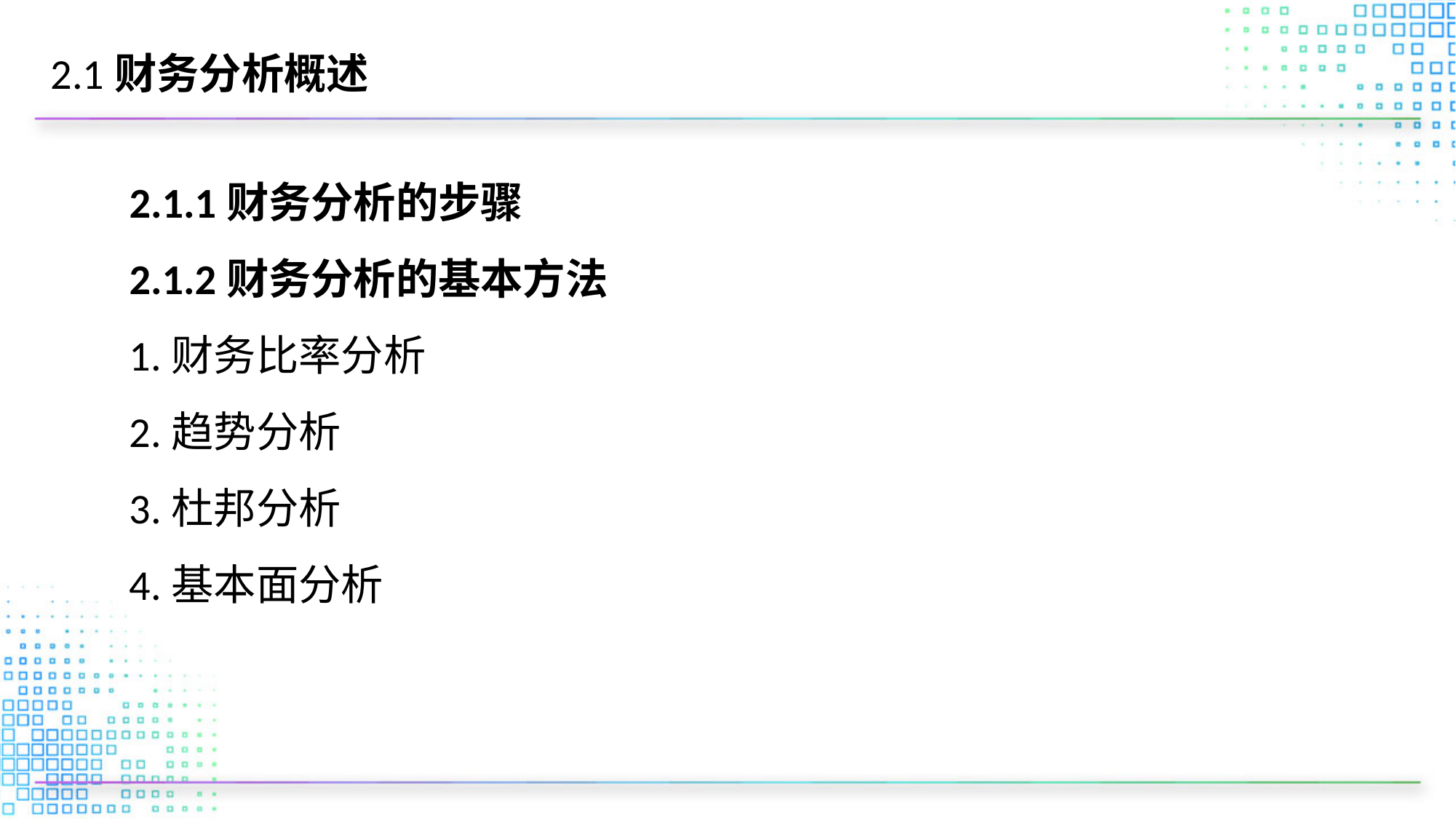

# 2.1财务分析概述
2.1.1财务分析的步骤
2.1.2财务分析的基本方法
1.财务比率分析
2.趋势分析
3.杜邦分析
4.基本面分析